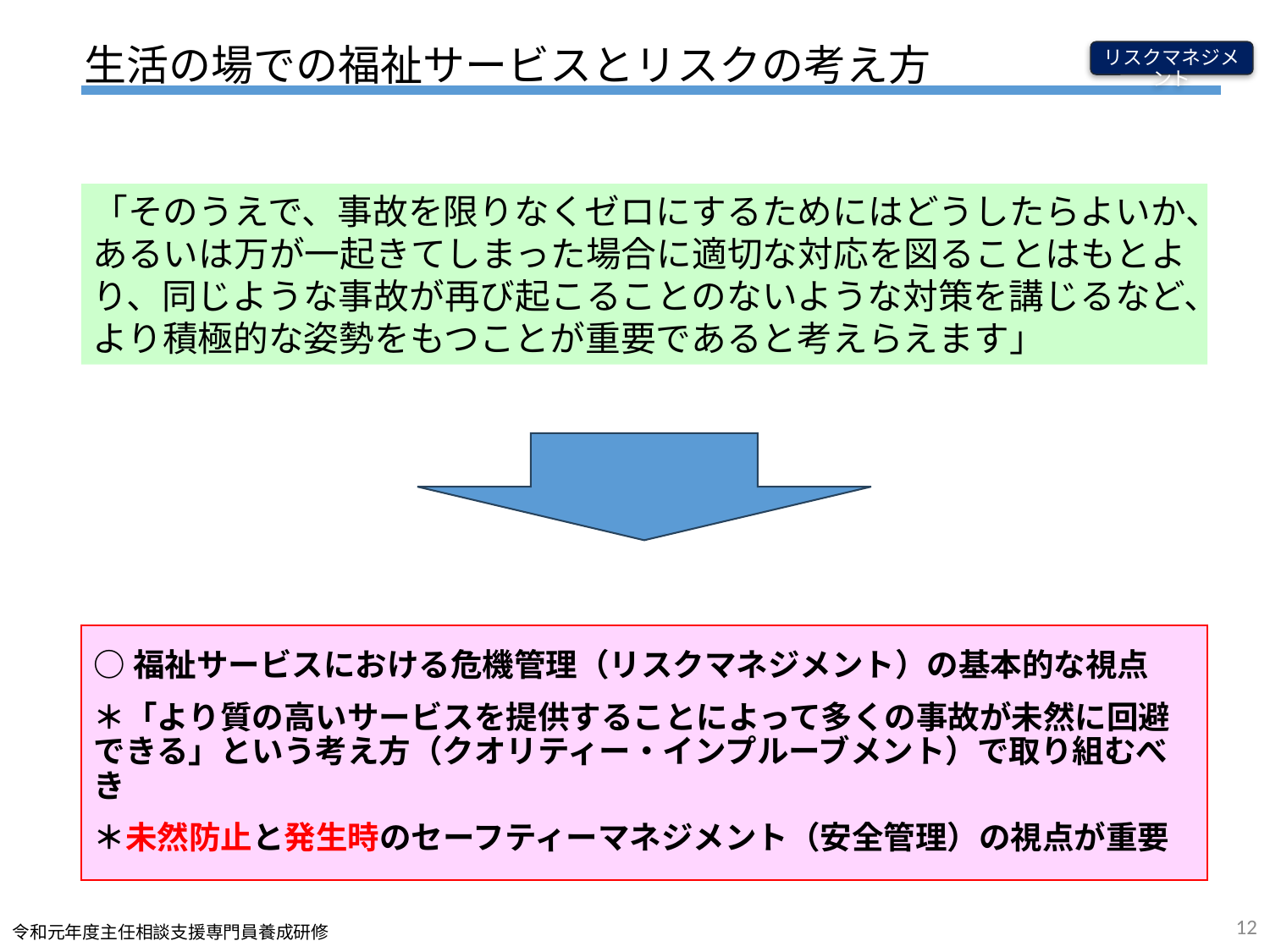

# 生活の場での福祉サービスとリスクの考え方
リスクマネジメント
「そのうえで、事故を限りなくゼロにするためにはどうしたらよいか、あるいは万が一起きてしまった場合に適切な対応を図ることはもとより、同じような事故が再び起こることのないような対策を講じるなど、より積極的な姿勢をもつことが重要であると考えらえます」

○福祉サービスにおける危機管理（リスクマネジメント）の基本的な視点
＊「より質の高いサービスを提供することによって多くの事故が未然に回避できる」という考え方（クオリティー・インプルーブメント）で取り組むべき
＊未然防止と発生時のセーフティーマネジメント（安全管理）の視点が重要
12
令和元年度主任相談支援専門員養成研修